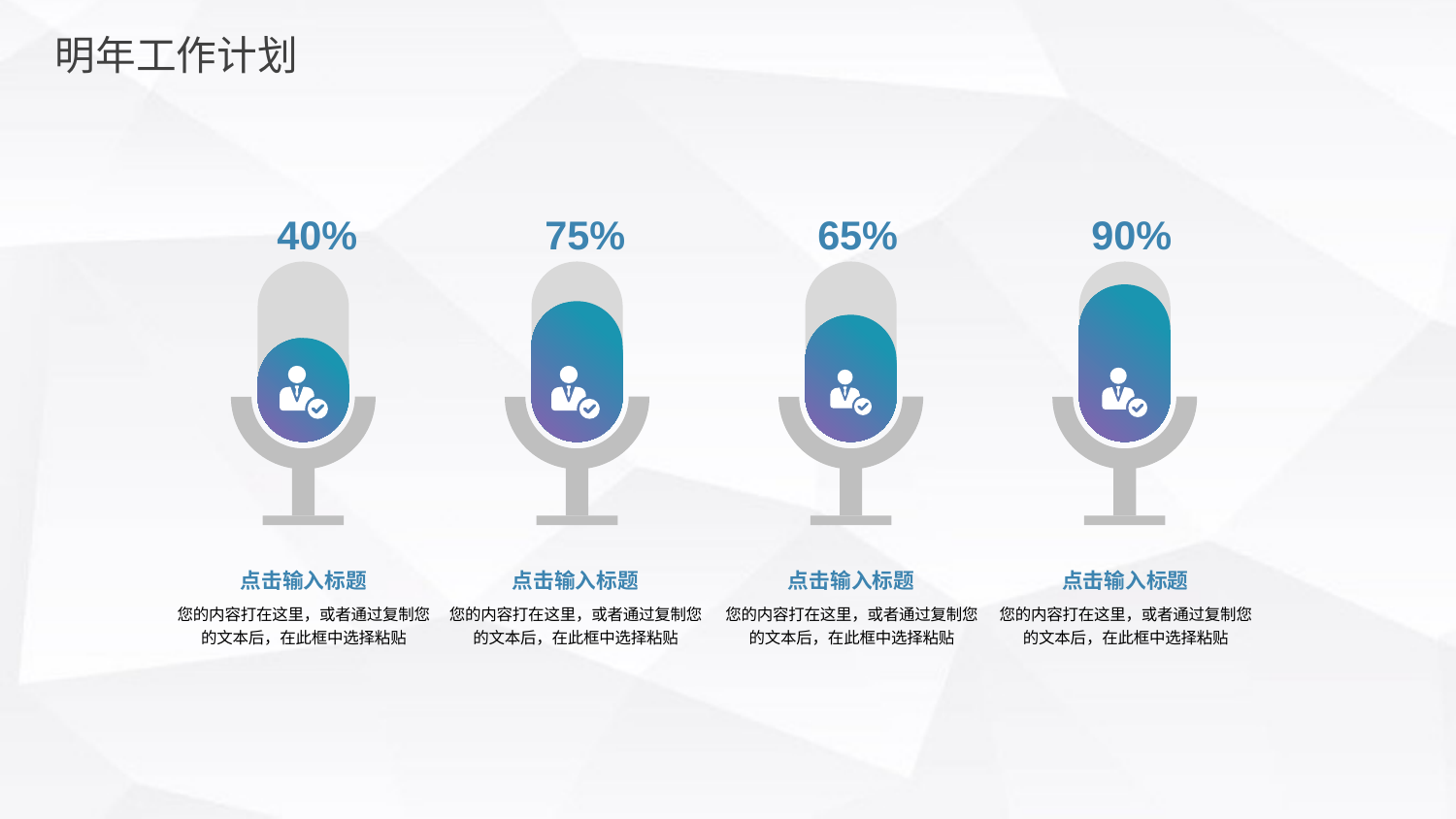

明年工作计划

40%
75%
65%
90%

点击输入标题
您的内容打在这里，或者通过复制您的文本后，在此框中选择粘贴
点击输入标题
您的内容打在这里，或者通过复制您的文本后，在此框中选择粘贴
点击输入标题
您的内容打在这里，或者通过复制您的文本后，在此框中选择粘贴
点击输入标题
您的内容打在这里，或者通过复制您的文本后，在此框中选择粘贴